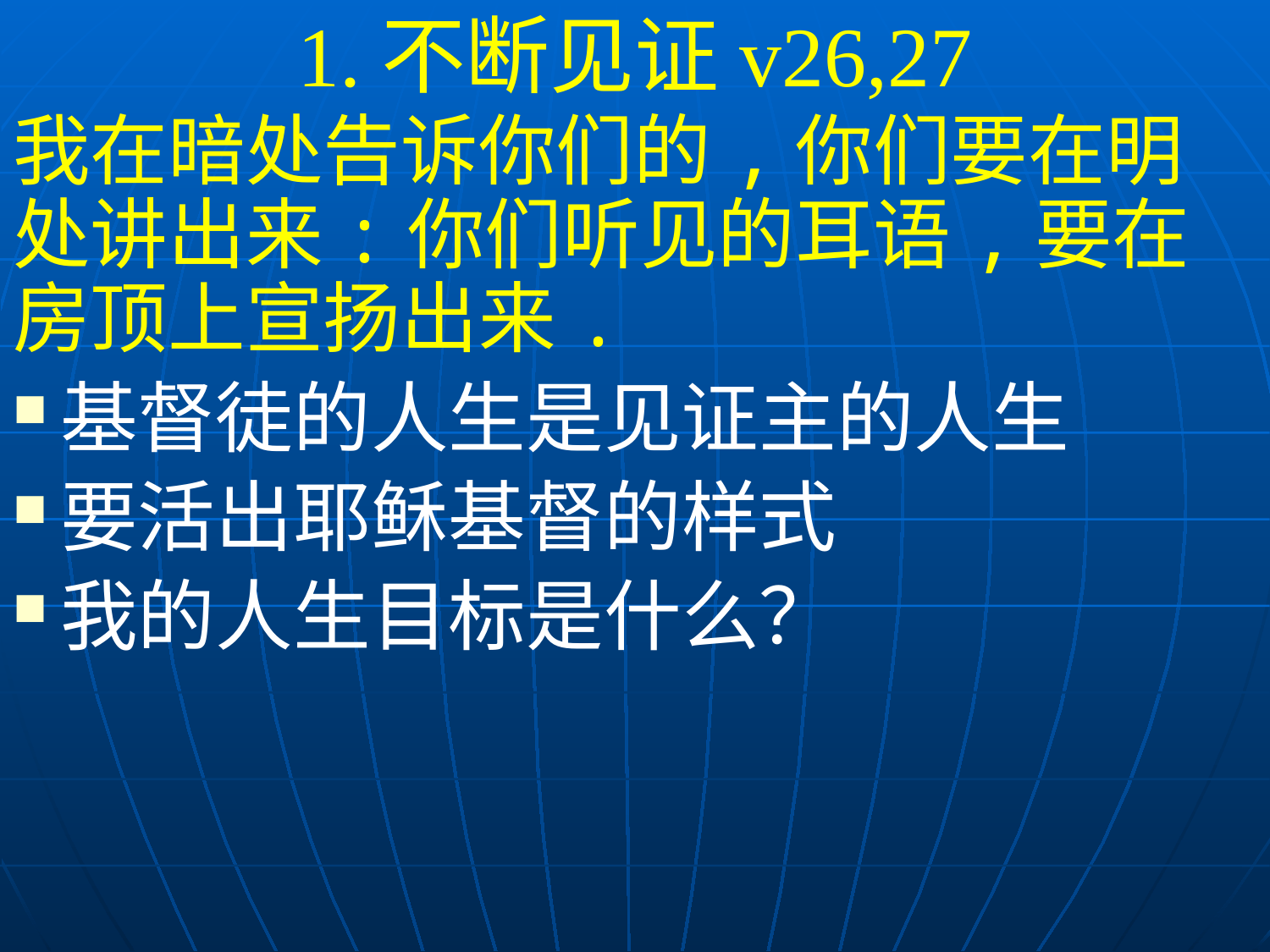

1.不断见证v26,27
我在暗处告诉你们的,你们要在明处讲出来:你们听见的耳语,要在房顶上宣扬出来.
基督徒的人生是见证主的人生
要活出耶稣基督的样式
我的人生目标是什么？